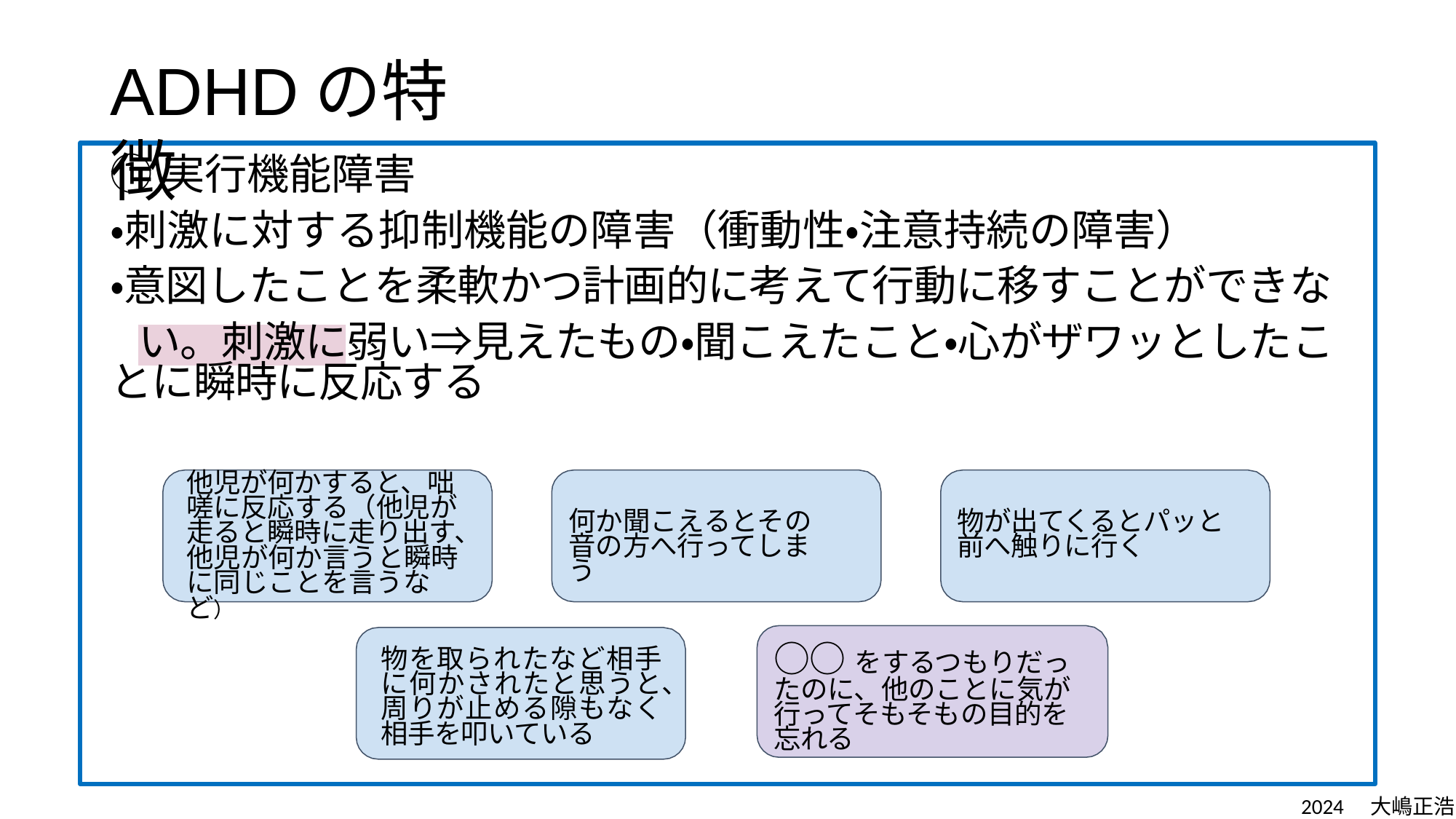

# ADHDの特徴
①実行機能障害
・刺激に対する抑制機能の障害（衝動性・注意持続の障害）
・意図したことを柔軟かつ計画的に考えて行動に移すことができない。刺激に弱い⇒見えたもの・聞こえたこと・心がザワッとしたこ
とに瞬時に反応する

他児が何かすると、咄嗟に反応する（他児が走ると瞬時に走り出す、他児が何か言うと瞬時に同じことを言うなど）
何か聞こえるとその音の方へ行ってしまう
物が出てくるとパッと前へ触りに行く

物を取られたなど相手に何かされたと思うと、周りが止める隙もなく相手を叩いている
○○をするつもりだったのに、他のことに気が行ってそもそもの目的を忘れる
2024　大嶋正浩